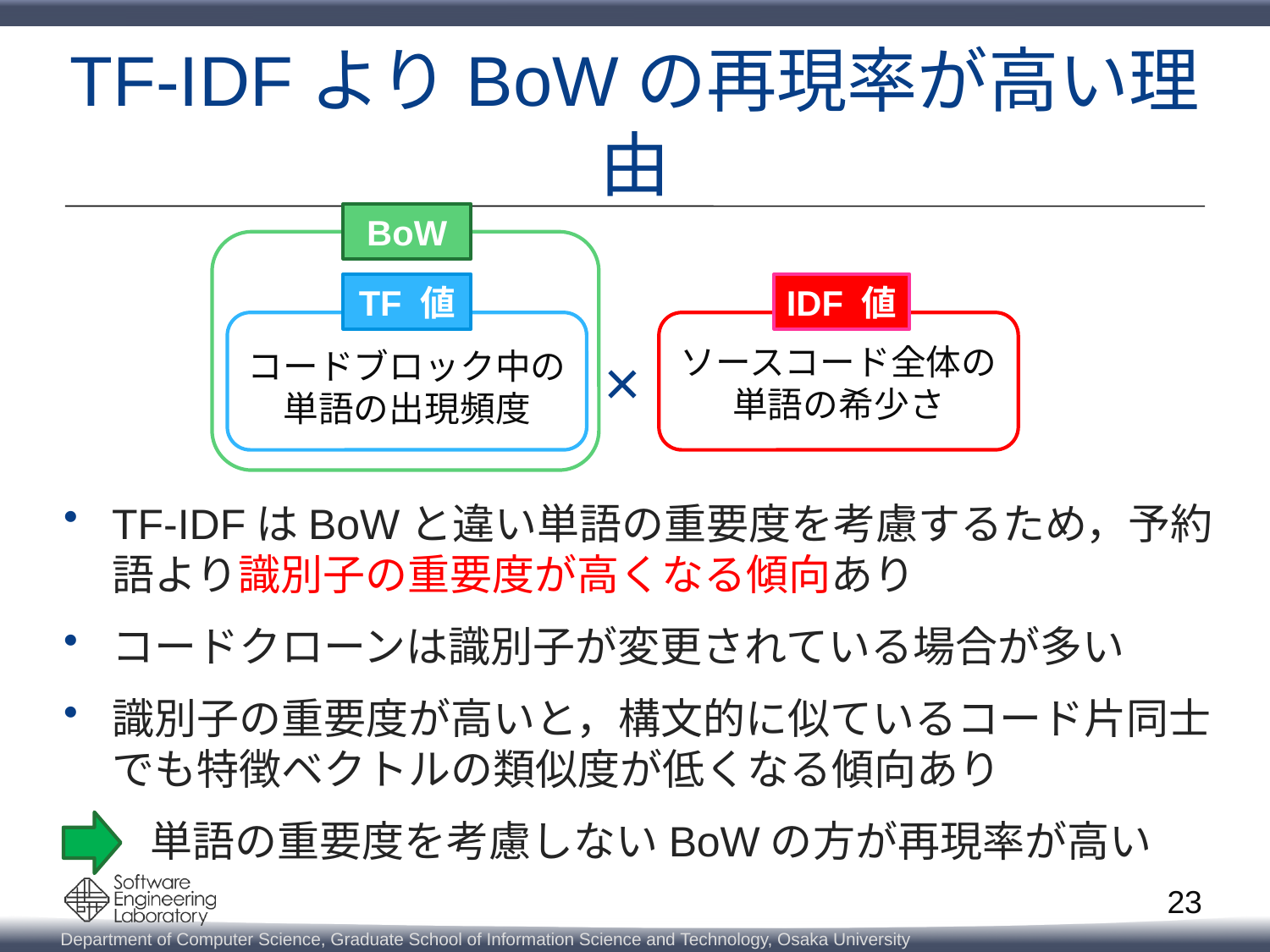

# TF-IDFよりBoWの再現率が高い理由
BoW
TF 値
IDF 値

コードブロック中の
単語の出現頻度

ソースコード全体の
単語の希少さ
×

TF-IDFはBoWと違い単語の重要度を考慮するため，予約語より識別子の重要度が高くなる傾向あり
コードクローンは識別子が変更されている場合が多い
識別子の重要度が高いと，構文的に似ているコード片同士でも特徴ベクトルの類似度が低くなる傾向あり
   単語の重要度を考慮しないBoWの方が再現率が高い

23